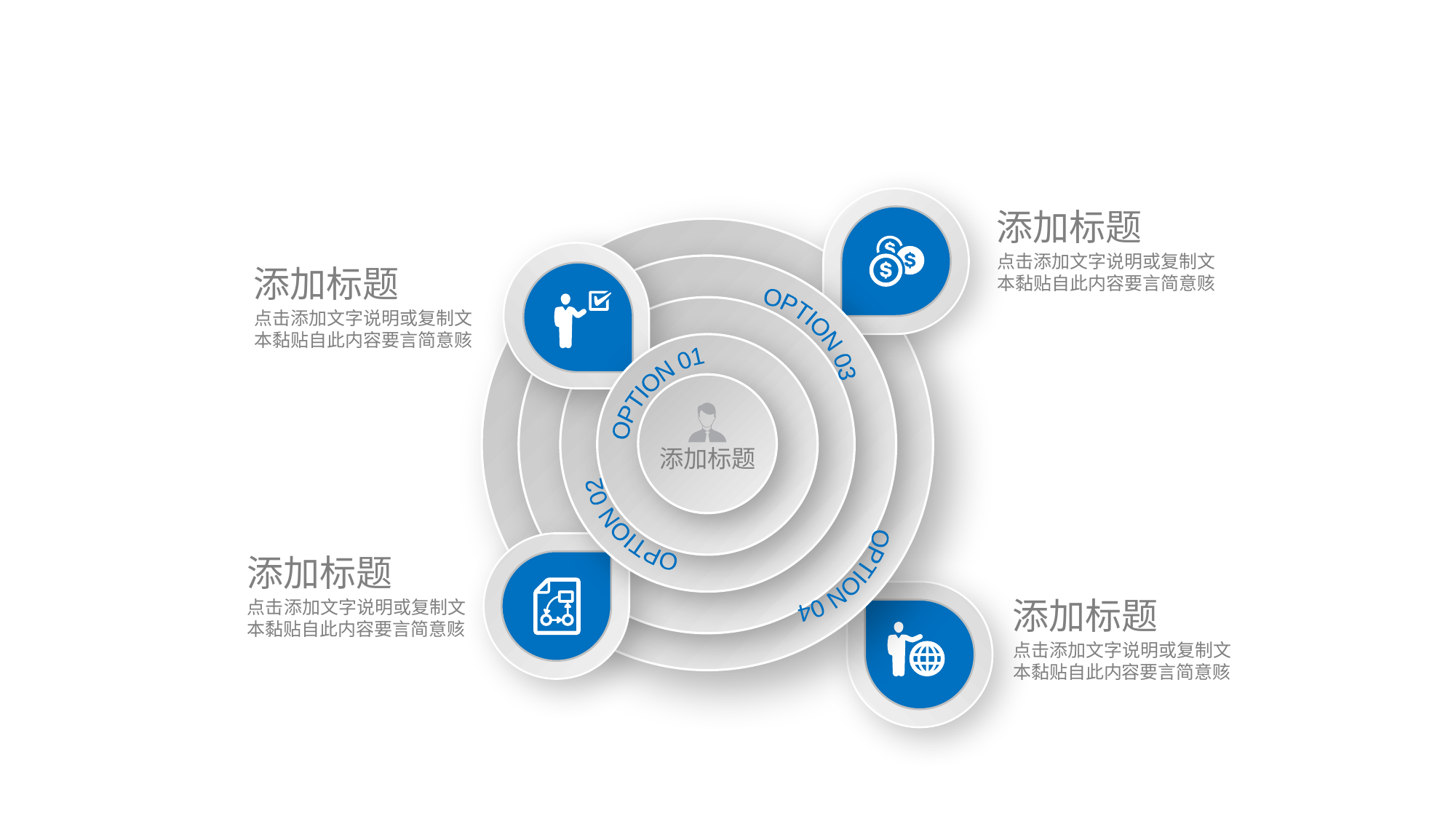

添加标题
点击添加文字说明或复制文本黏贴自此内容要言简意赅

添加标题
点击添加文字说明或复制文本黏贴自此内容要言简意赅

OPTION 03

OPTION 01

添加标题
OPTION 02
OPTION 04

添加标题
点击添加文字说明或复制文本黏贴自此内容要言简意赅

添加标题
点击添加文字说明或复制文本黏贴自此内容要言简意赅